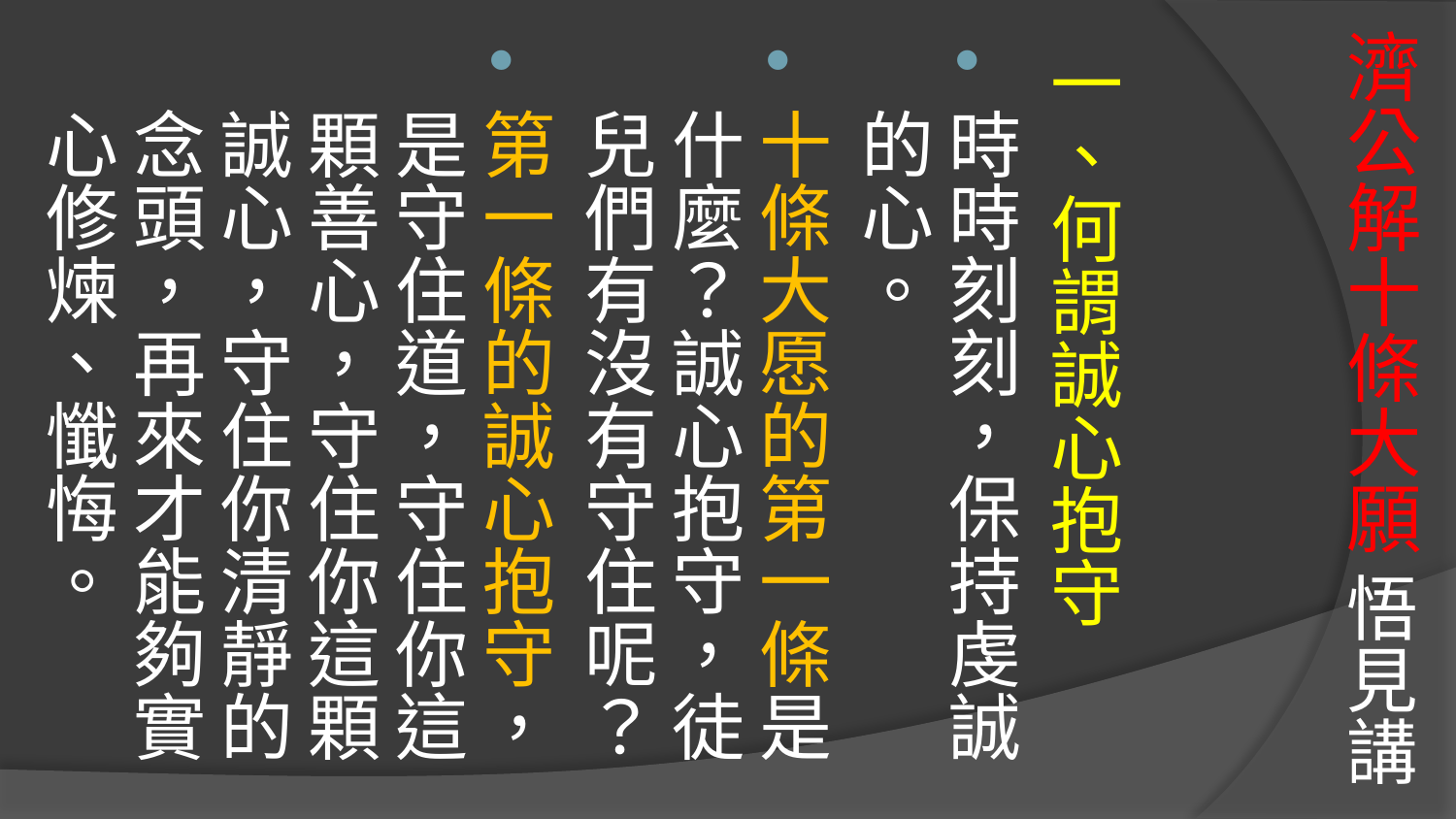

# 濟公解十條大願 悟見講
一、何謂誠心抱守
時時刻刻，保持虔誠的心。
十條大愿的第一條是什麼？誠心抱守，徒兒們有沒有守住呢？
第一條的誠心抱守，是守住道，守住你這顆善心，守住你這顆誠心，守住你清靜的念頭，再來才能夠實心修煉、懺悔。